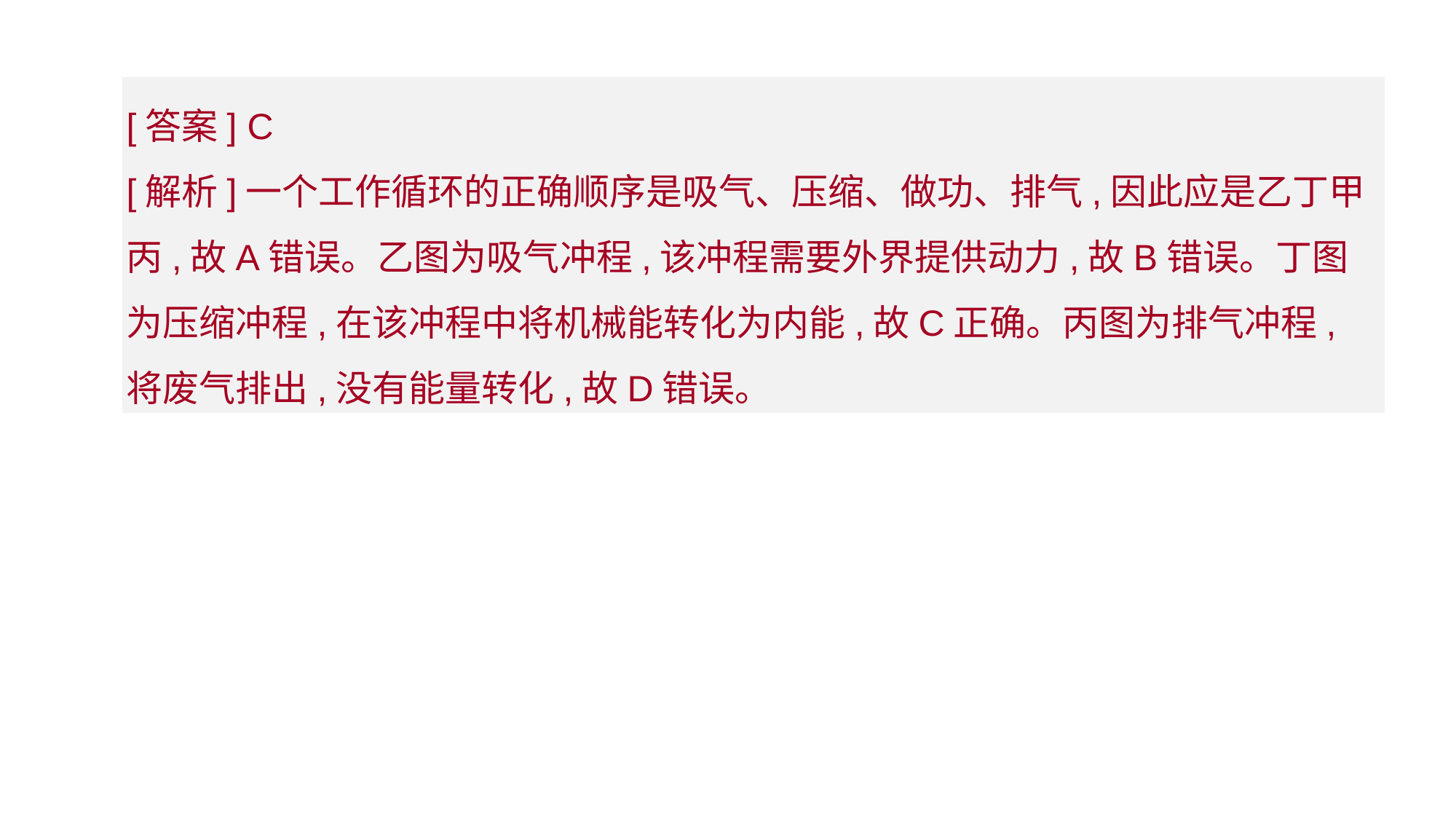

[答案] C
[解析]一个工作循环的正确顺序是吸气、压缩、做功、排气,因此应是乙丁甲丙,故A错误。乙图为吸气冲程,该冲程需要外界提供动力,故B错误。丁图为压缩冲程,在该冲程中将机械能转化为内能,故C正确。丙图为排气冲程,将废气排出,没有能量转化,故D错误。